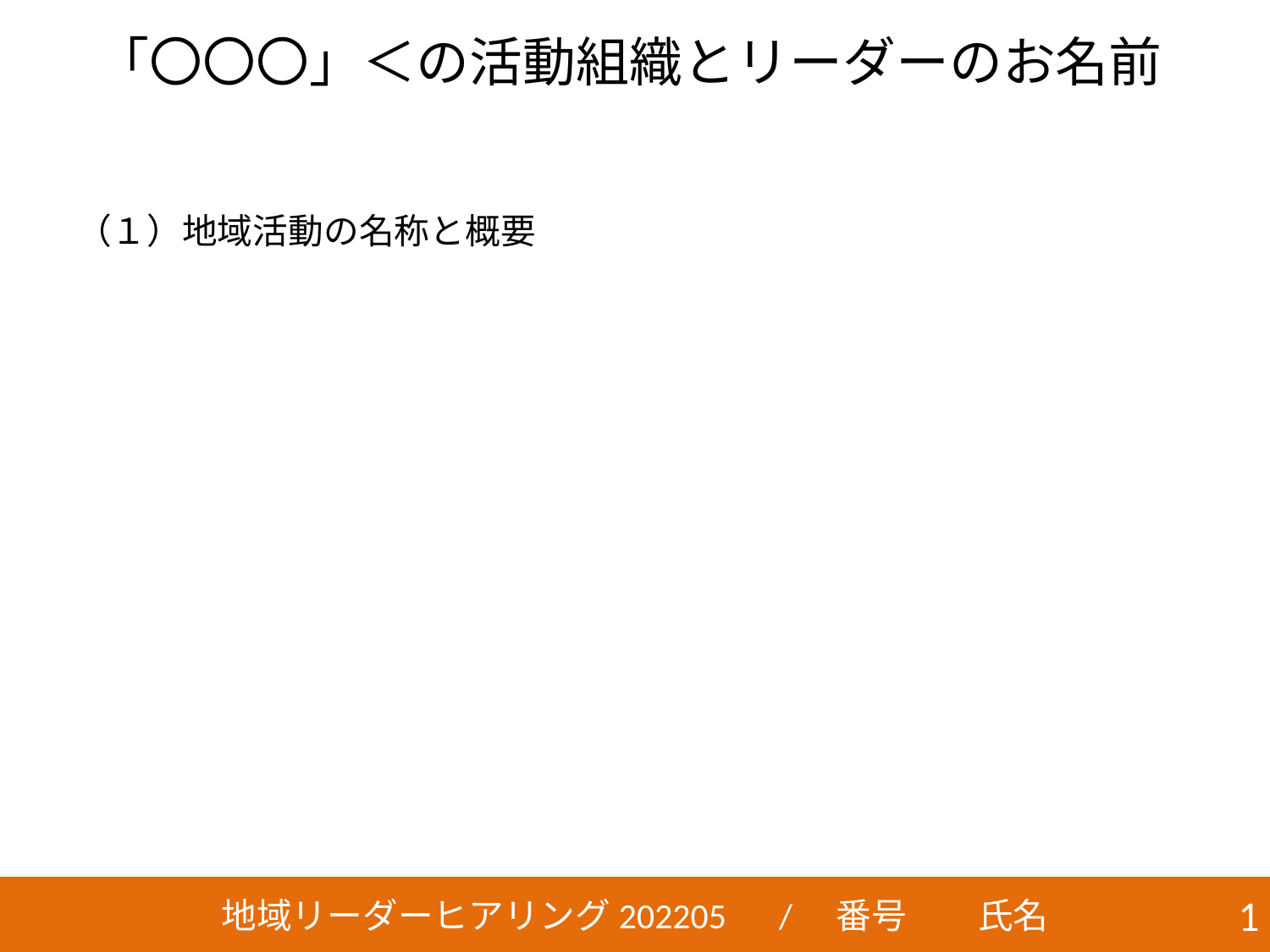

# 「〇〇〇」＜の活動組織とリーダーのお名前
（１）地域活動の名称と概要
地域リーダーヒアリング202205　/　番号　　氏名
1